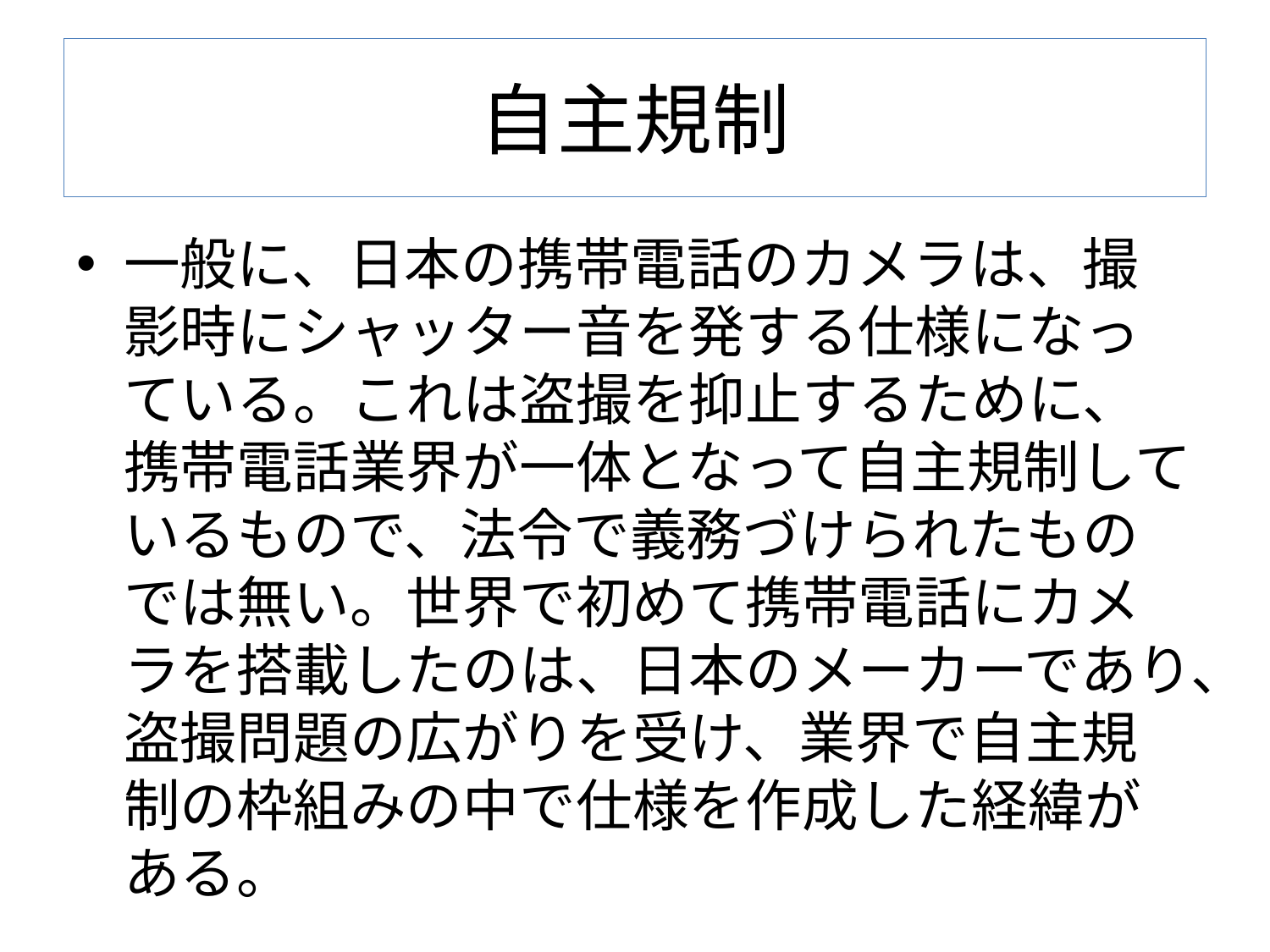

# 自主規制
一般に、日本の携帯電話のカメラは、撮影時にシャッター音を発する仕様になっている。これは盗撮を抑止するために、携帯電話業界が一体となって自主規制しているもので、法令で義務づけられたものでは無い。世界で初めて携帯電話にカメラを搭載したのは、日本のメーカーであり、盗撮問題の広がりを受け、業界で自主規制の枠組みの中で仕様を作成した経緯がある。